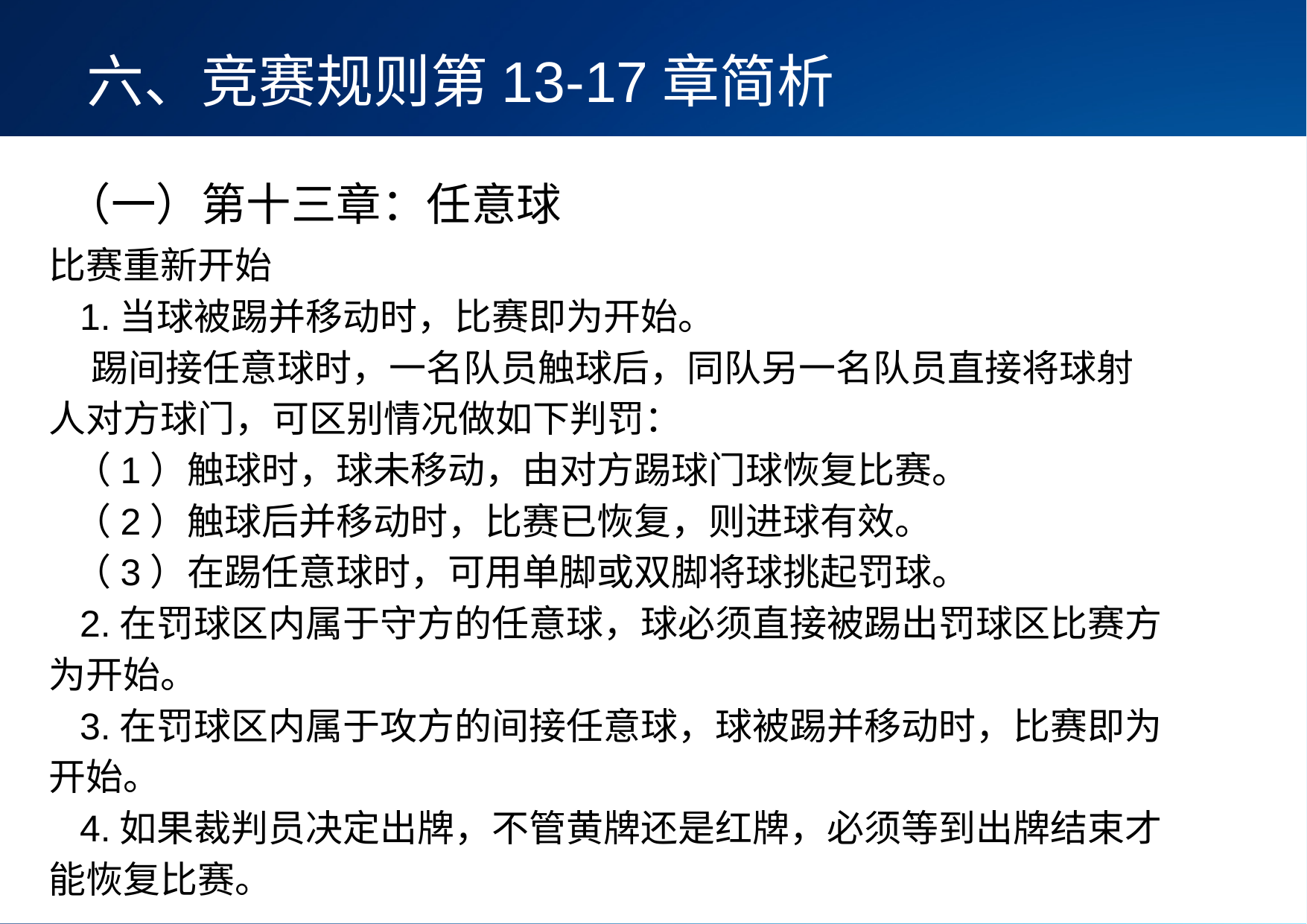

六、竞赛规则第13-17章简析

（一）第十三章：任意球
比赛重新开始
   1.当球被踢并移动时，比赛即为开始。
    踢间接任意球时，一名队员触球后，同队另一名队员直接将球射人对方球门，可区别情况做如下判罚：
  （1）触球时，球未移动，由对方踢球门球恢复比赛。
  （2）触球后并移动时，比赛已恢复，则进球有效。
  （3）在踢任意球时，可用单脚或双脚将球挑起罚球。
   2.在罚球区内属于守方的任意球，球必须直接被踢出罚球区比赛方为开始。
   3.在罚球区内属于攻方的间接任意球，球被踢并移动时，比赛即为开始。
   4.如果裁判员决定出牌，不管黄牌还是红牌，必须等到出牌结束才能恢复比赛。